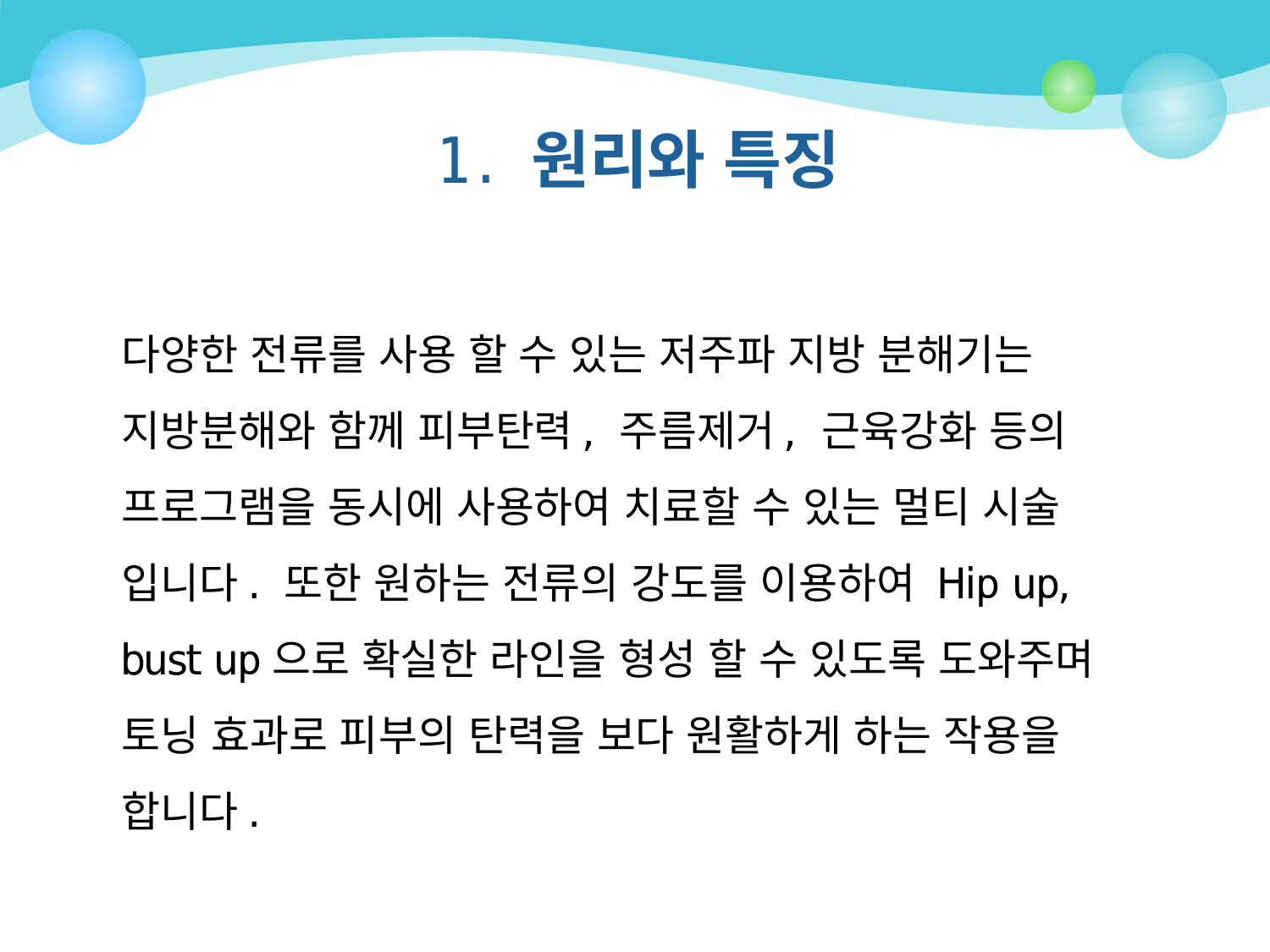

# 1. 원리와 특징
다양한 전류를 사용 할 수 있는 저주파 지방 분해기는 지방분해와 함께 피부탄력, 주름제거, 근육강화 등의 프로그램을 동시에 사용하여 치료할 수 있는 멀티 시술 입니다. 또한 원하는 전류의 강도를 이용하여 Hip up, bust up으로 확실한 라인을 형성 할 수 있도록 도와주며 토닝 효과로 피부의 탄력을 보다 원활하게 하는 작용을 합니다.